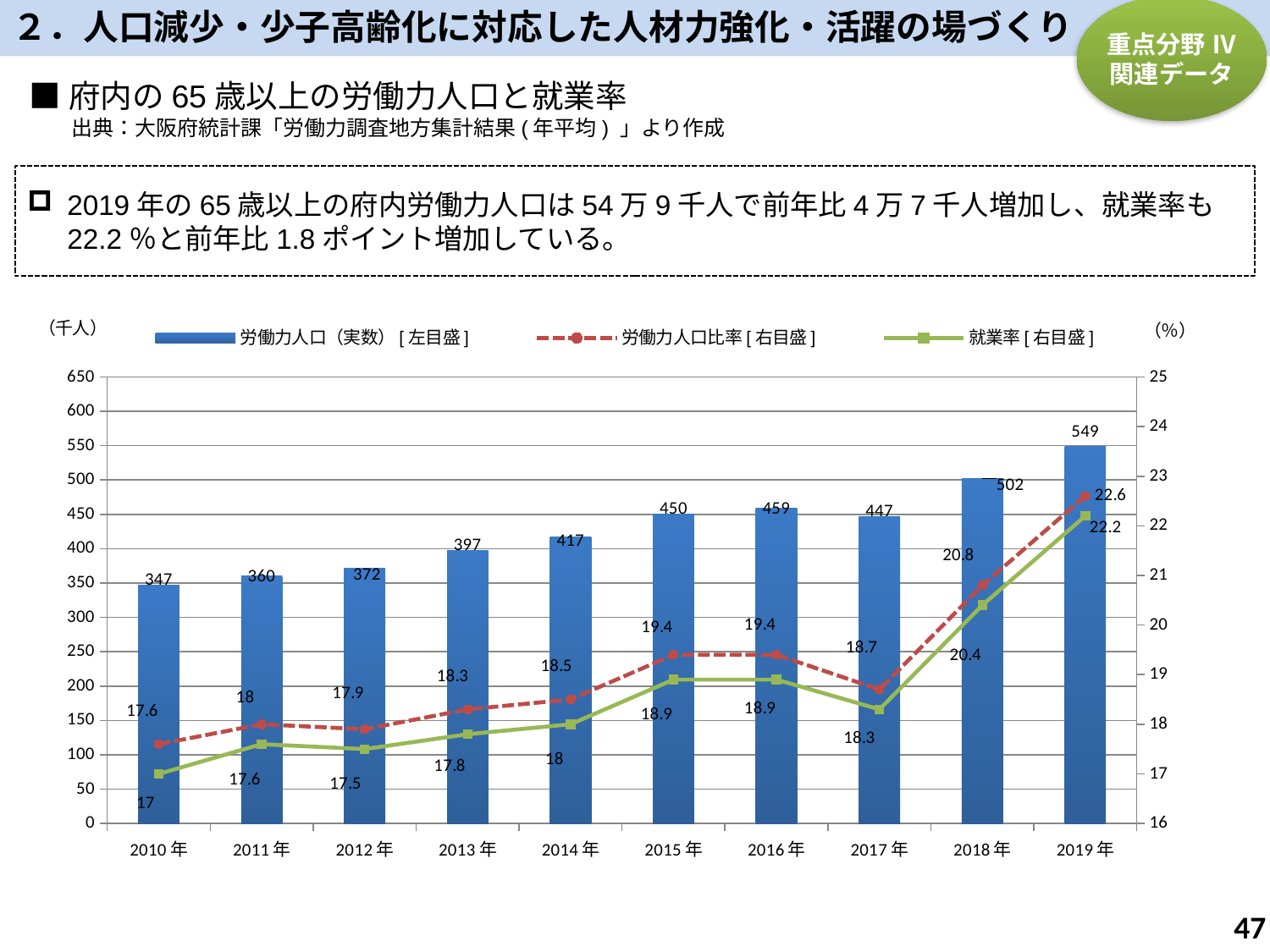

２．人口減少・少子高齢化に対応した人材力強化・活躍の場づくり
重点分野 Ⅳ
関連データ
■府内の65歳以上の労働力人口と就業率
　　出典：大阪府統計課「労働力調査地方集計結果(年平均) 」より作成
2019年の65歳以上の府内労働力人口は54万9千人で前年比4万7千人増加し、就業率も22.2％と前年比1.8ポイント増加している。

### Chart

| Category | 労働力人口（実数）[左目盛] | 労働力人口比率[右目盛] | 就業率[右目盛] |
|---|---|---|---|
| 2010年 | 347.0 | 17.6 | 17.0 |
| 2011年 | 360.0 | 18.0 | 17.6 |
| 2012年 | 372.0 | 17.9 | 17.5 |
| 2013年 | 397.0 | 18.3 | 17.8 |
| 2014年 | 417.0 | 18.5 | 18.0 |
| 2015年 | 450.0 | 19.4 | 18.9 |
| 2016年 | 459.0 | 19.4 | 18.9 |
| 2017年 | 447.0 | 18.7 | 18.3 |
| 2018年 | 502.0 | 20.8 | 20.4 |
| 2019年 | 549.0 | 22.6 | 22.2 |
47